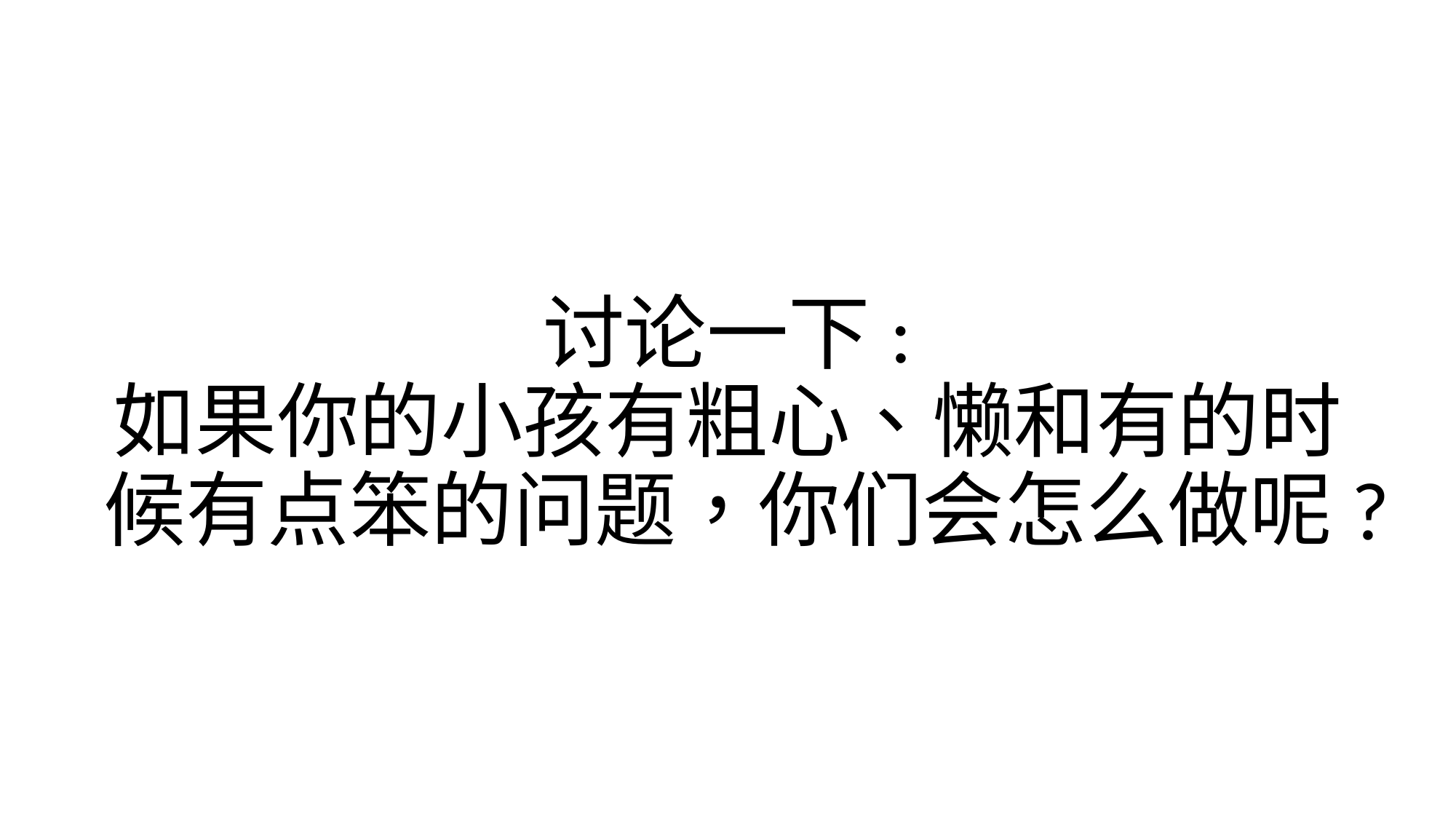

讨论一下:
如果你的小孩有粗心、懒和有的时候有点笨的问题，你们会怎么做呢?